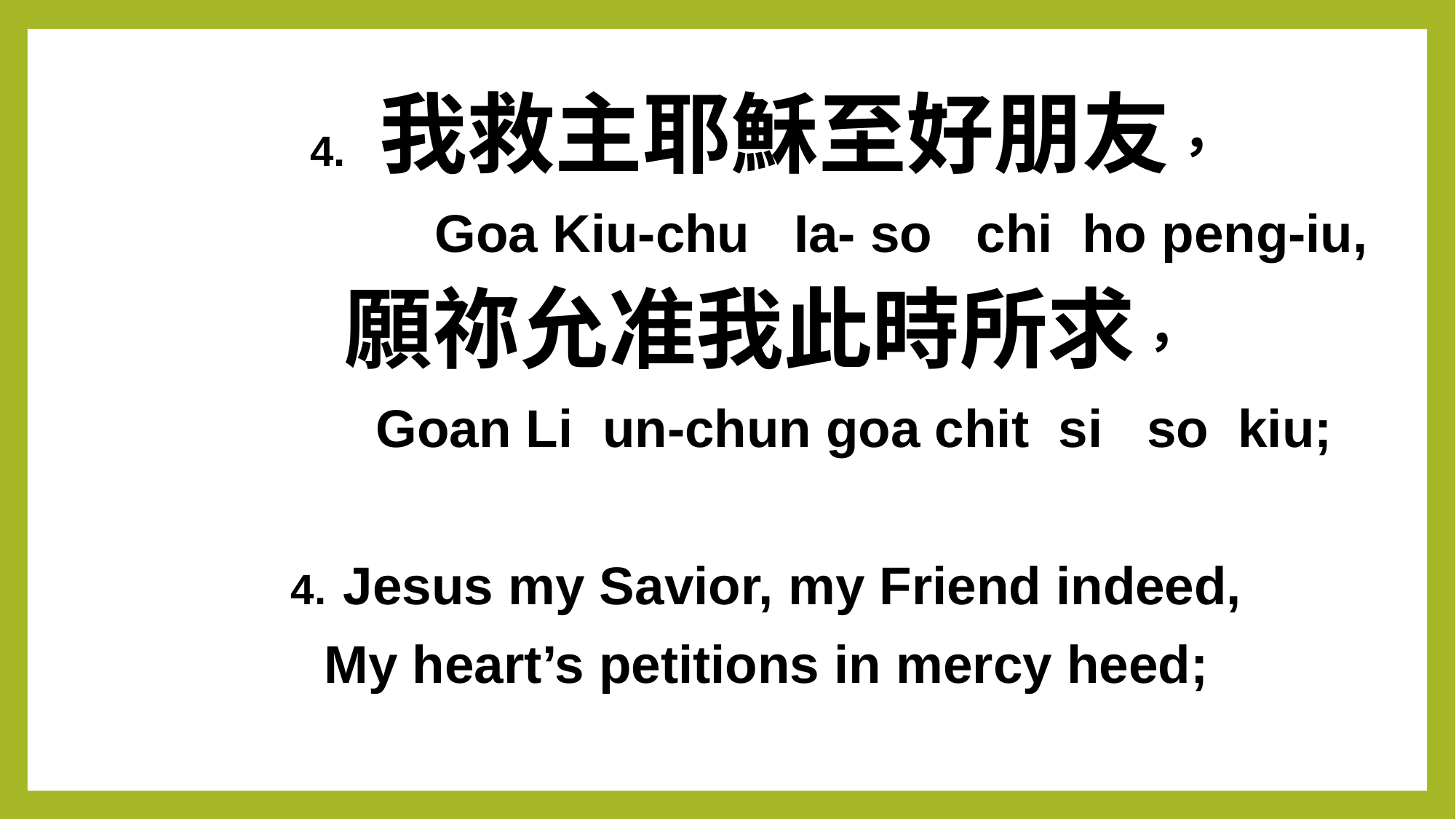

4.  我救主耶穌至好朋友，
                     Goa Kiu-chu   Ia- so   chi  ho peng-iu,
願祢允准我此時所求，
                 Goan Li  un-chun goa chit  si   so  kiu;

4.  Jesus my Savior, my Friend indeed,
My heart’s petitions in mercy heed;